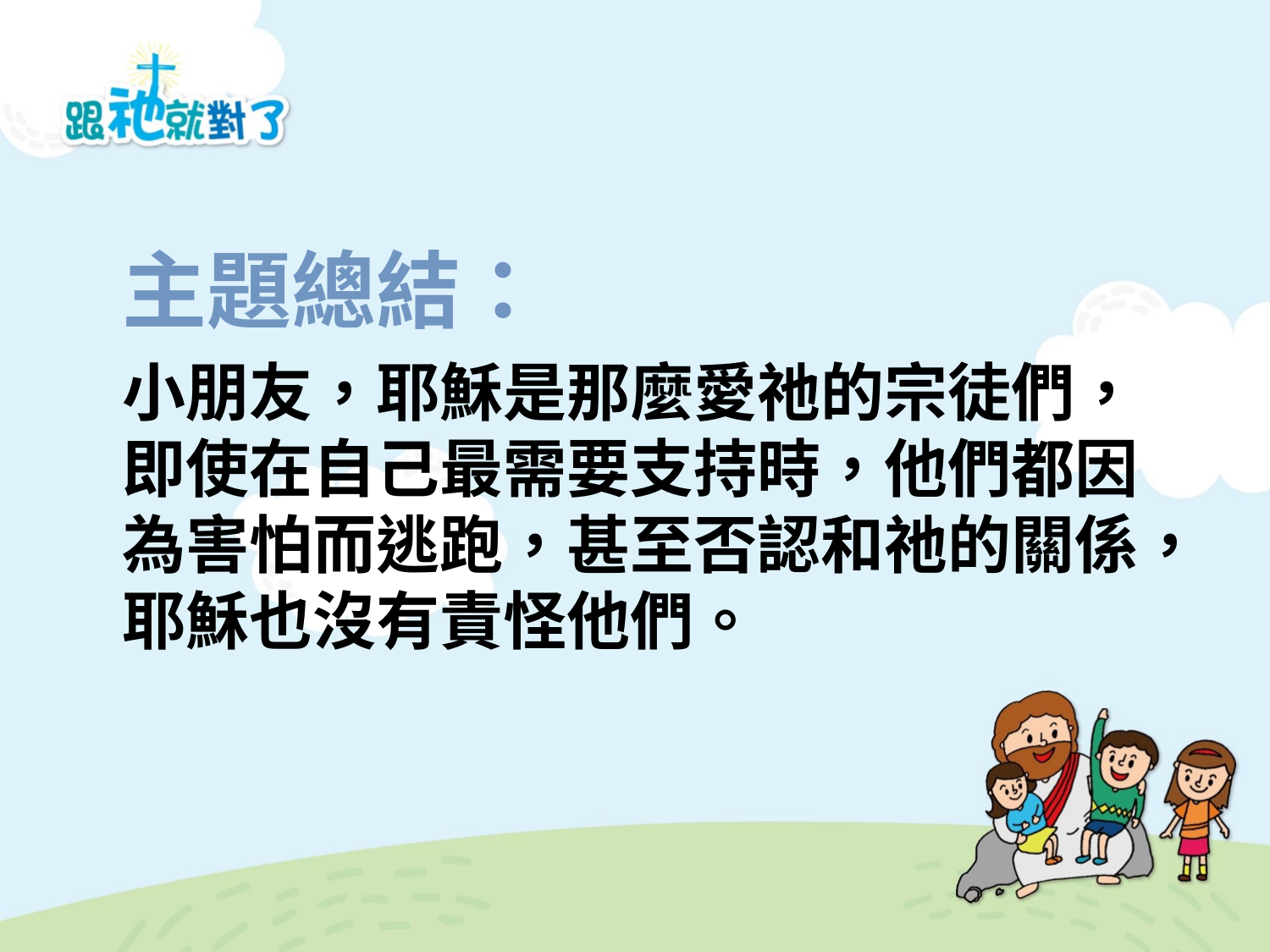

主題總結：
小朋友，耶穌是那麼愛祂的宗徒們，即使在自己最需要支持時，他們都因為害怕而逃跑，甚至否認和祂的關係，耶穌也沒有責怪他們。